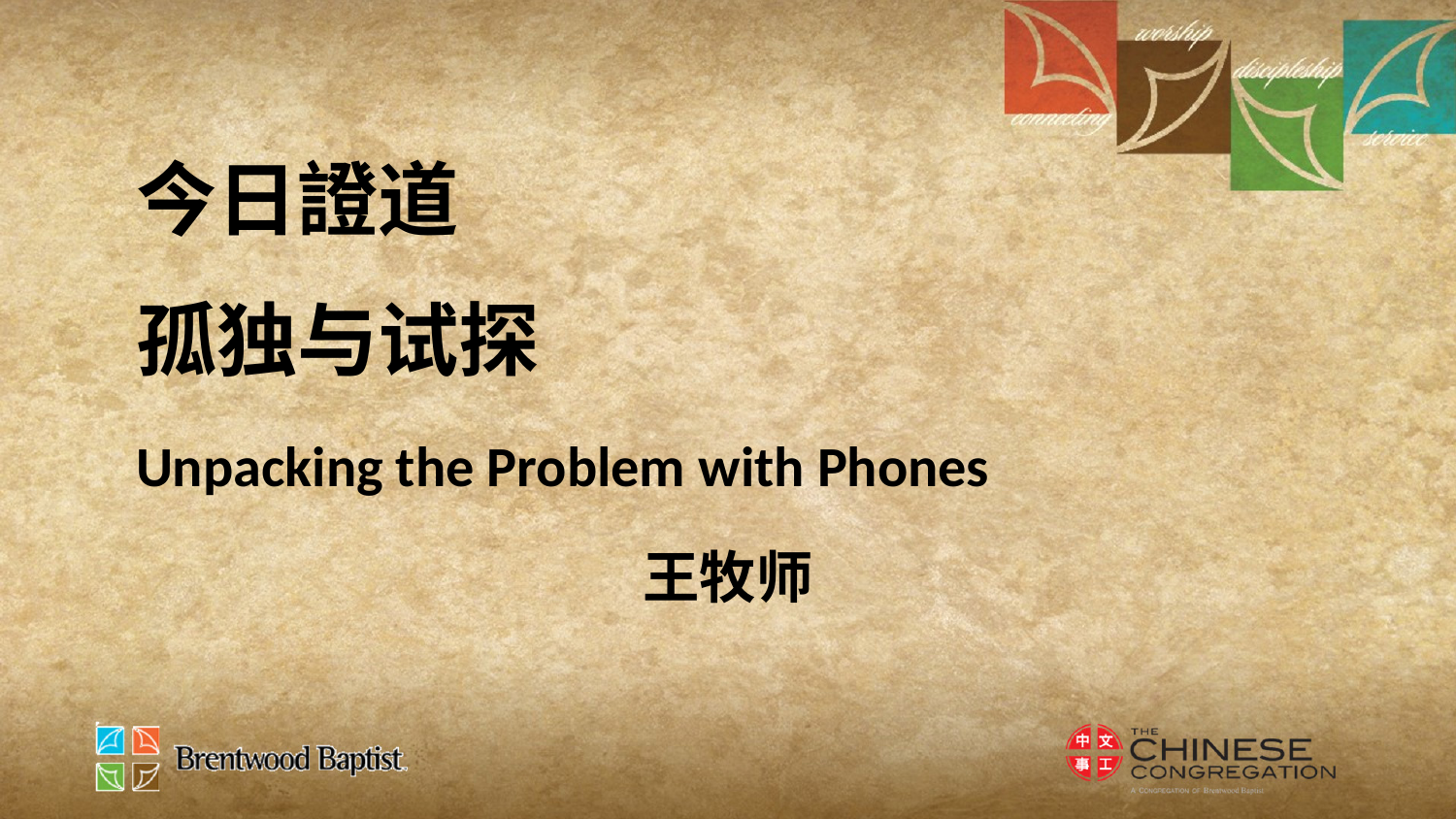

今日證道

孤独与试探

Unpacking the Problem with Phones

王牧师